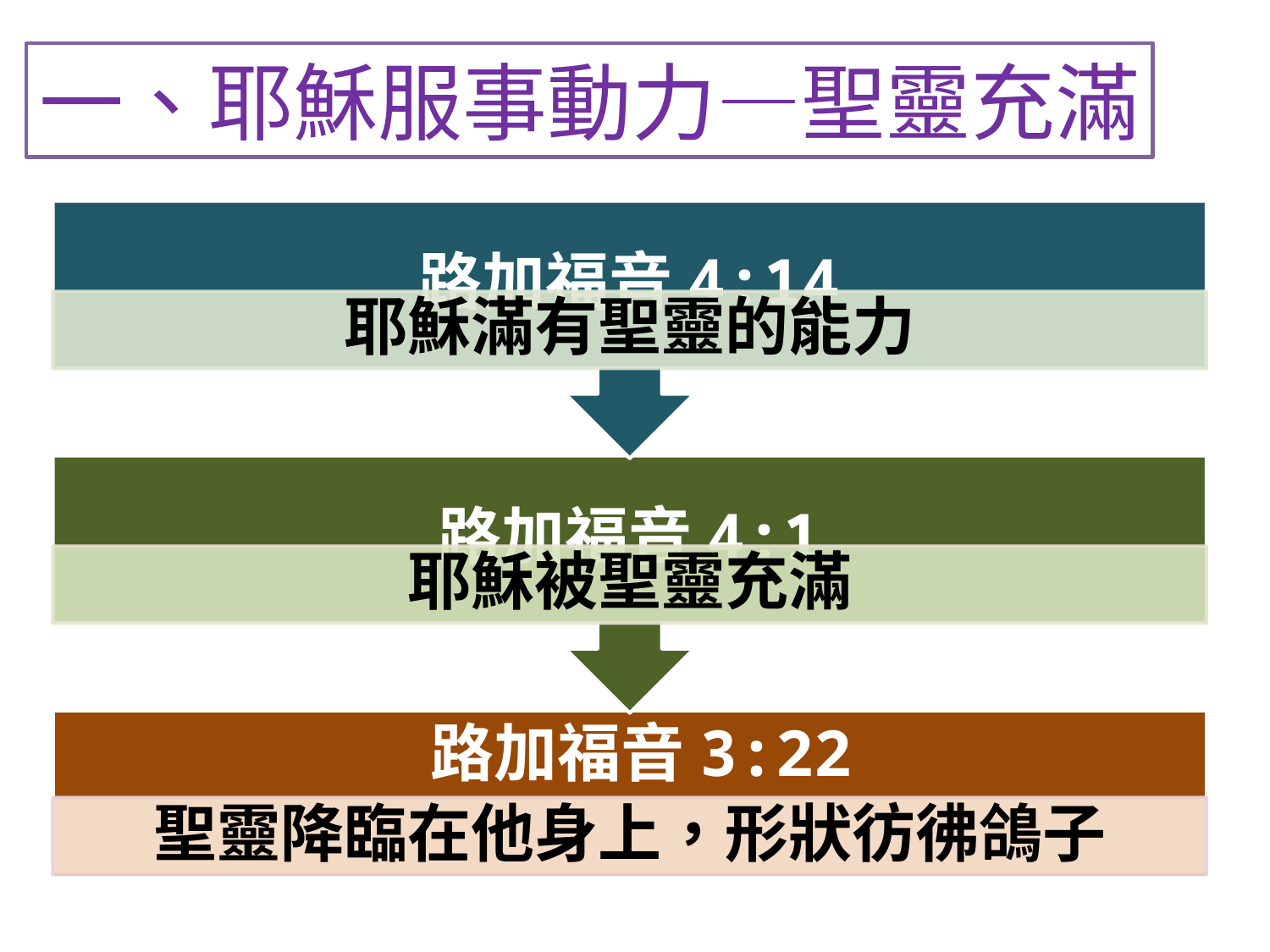

一、耶穌服事動力—聖靈充滿
 路加福音3:22
聖靈降臨在他身上，形狀彷彿鴿子
路加福音4:1
耶穌被聖靈充滿
路加福音4:14
耶穌滿有聖靈的能力